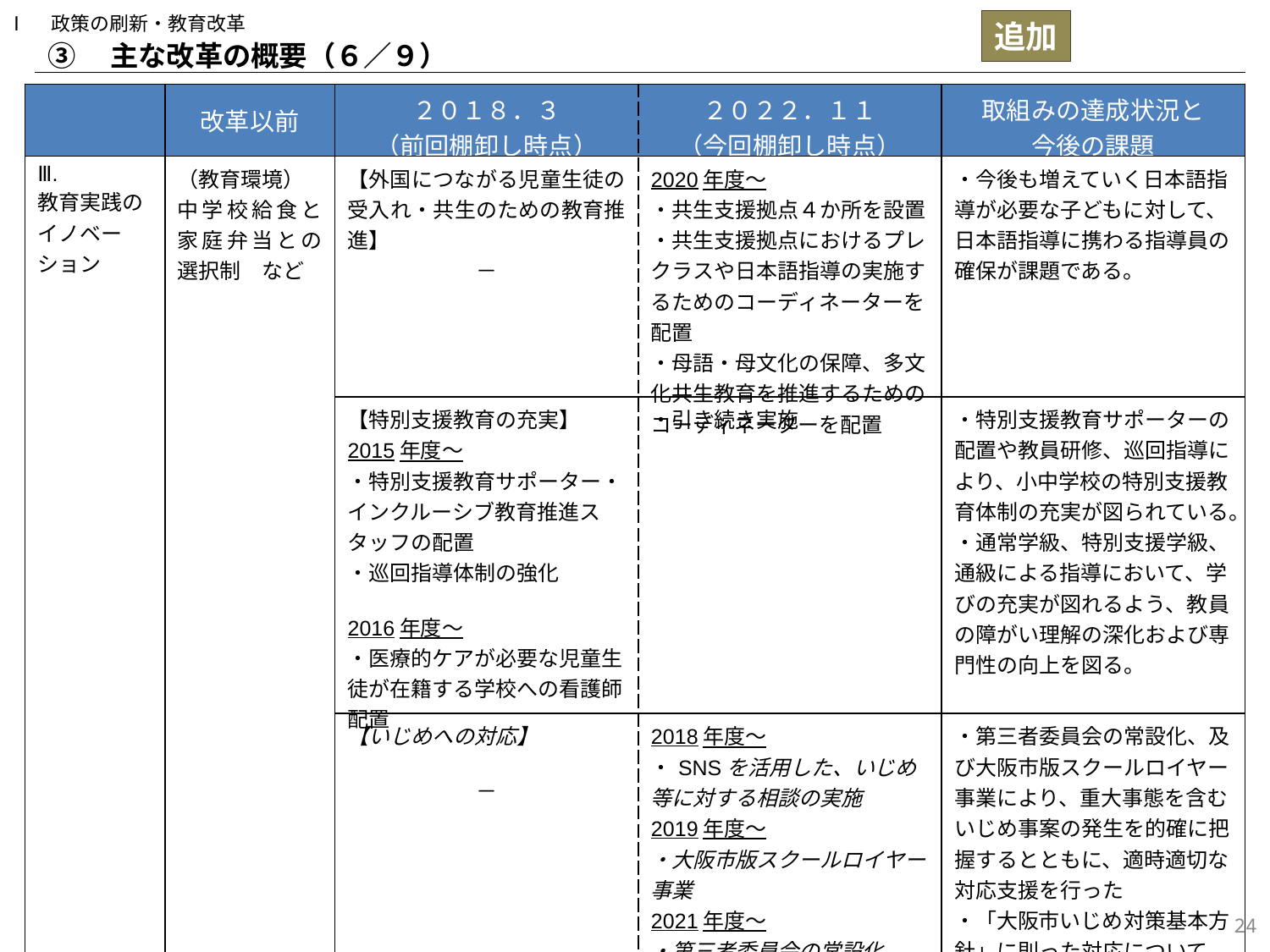

Ⅰ　政策の刷新・教育改革
追加
③　主な改革の概要（６／９）
|  | 改革以前 | ２０１８．３ （前回棚卸し時点） | ２０２２．１１ （今回棚卸し時点） | 取組みの達成状況と 今後の課題 |
| --- | --- | --- | --- | --- |
| Ⅲ. 教育実践のイノベーション | （教育環境） 中学校給食と家庭弁当との選択制　など | 【外国につながる児童生徒の受入れ・共生のための教育推進】 － | 2020年度～ ・共生支援拠点４か所を設置 ・共生支援拠点におけるプレクラスや日本語指導の実施するためのコーディネーターを配置 ・母語・母文化の保障、多文化共生教育を推進するためのコーディネーターを配置 | ・今後も増えていく日本語指導が必要な子どもに対して、日本語指導に携わる指導員の確保が課題である。 |
|  |  | 【特別支援教育の充実】 2015年度～ ・特別支援教育サポーター・インクルーシブ教育推進スタッフの配置 ・巡回指導体制の強化 2016年度～ ・医療的ケアが必要な児童生徒が在籍する学校への看護師配置 | ・引き続き実施 | ・特別支援教育サポーターの配置や教員研修、巡回指導により、小中学校の特別支援教育体制の充実が図られている。 ・通常学級、特別支援学級、通級による指導において、学びの充実が図れるよう、教員の障がい理解の深化および専門性の向上を図る。 |
|  |  | 【いじめへの対応】 － | 2018年度～ ・SNSを活用した、いじめ等に対する相談の実施 2019年度～ ・大阪市版スクールロイヤー事業 2021年度～ ・第三者委員会の常設化 ・１人１台学習者用端末に相談申告機能導入 | ・第三者委員会の常設化、及び大阪市版スクールロイヤー事業により、重大事態を含むいじめ事案の発生を的確に把握するとともに、適時適切な対応支援を行った ・「大阪市いじめ対策基本方針」に則った対応について、全教職員の理解をより一層深める必要がある。 |
24